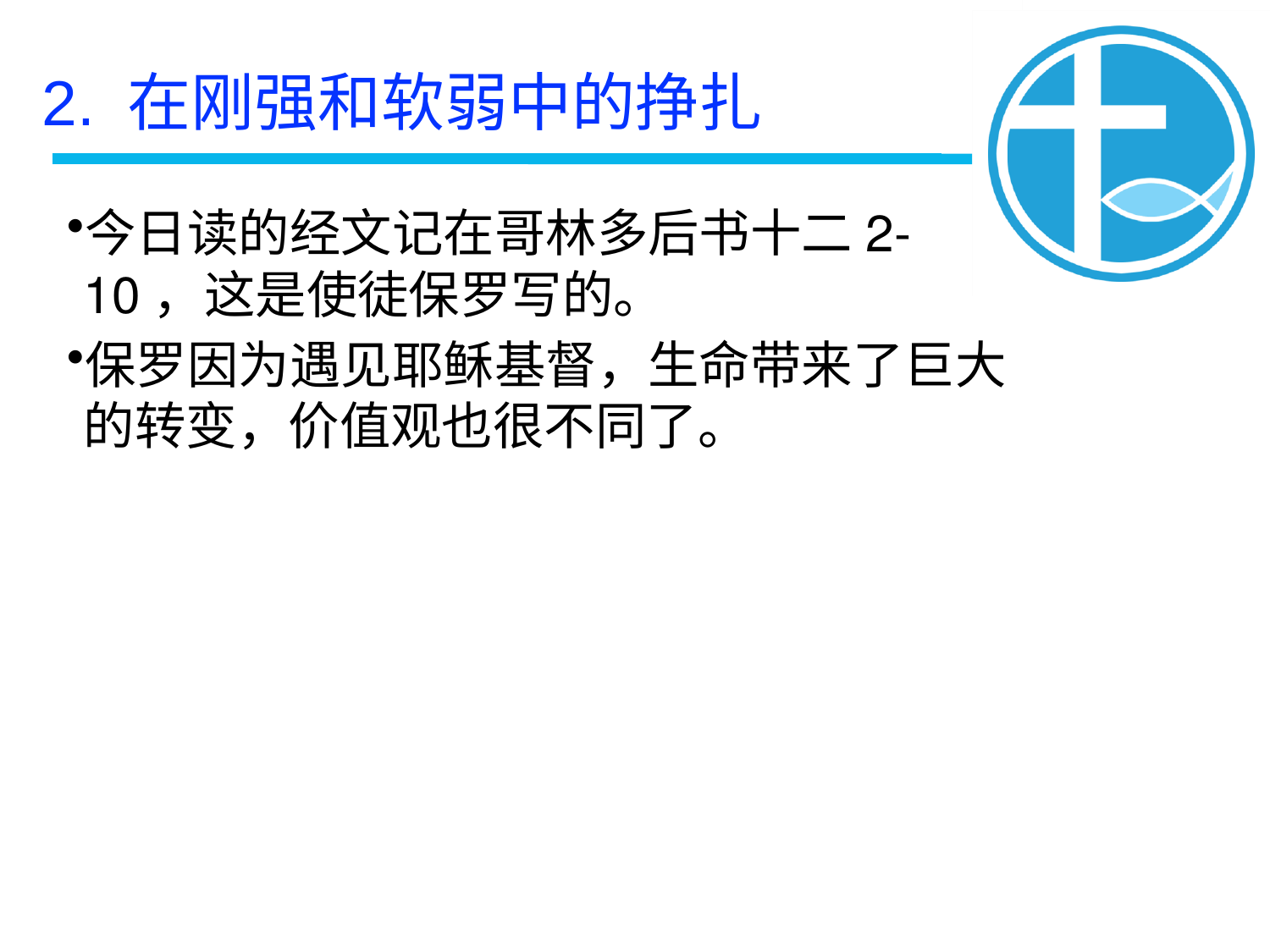

2. 在刚强和软弱中的挣扎
今日读的经文记在哥林多后书十二2-10，这是使徒保罗写的。
保罗因为遇见耶稣基督，生命带来了巨大的转变，价值观也很不同了。